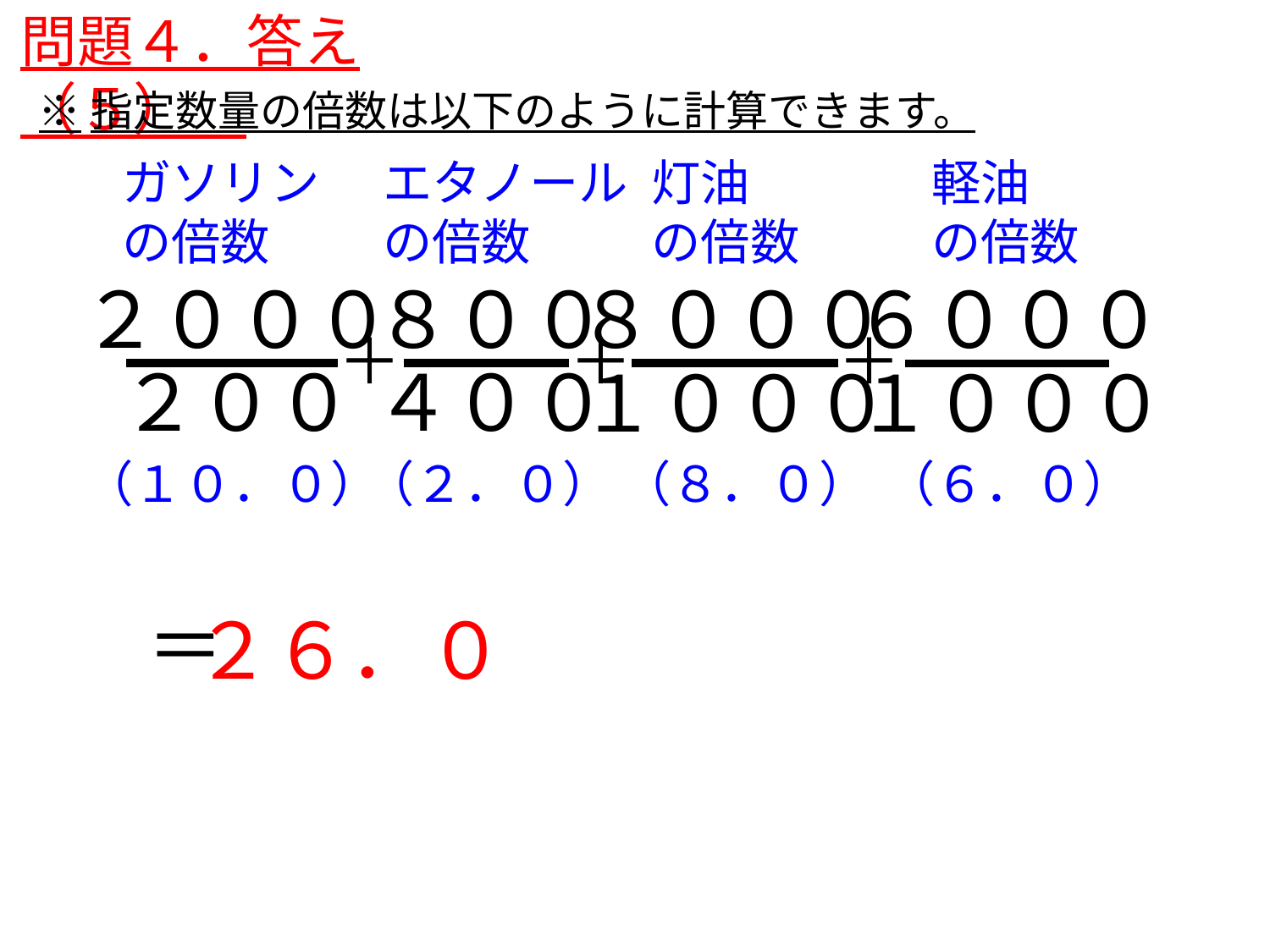

問題４．答え（５）
※指定数量の倍数は以下のように計算できます。
ガソリン
の倍数
エタノール
の倍数
灯油
の倍数
軽油
の倍数
２０００
８００
８０００
６０００
＋
＋
＋
２００
４００
１０００
１０００
（２．０）
（８．０）
（６．０）
（１０．０）
＝
２６．０